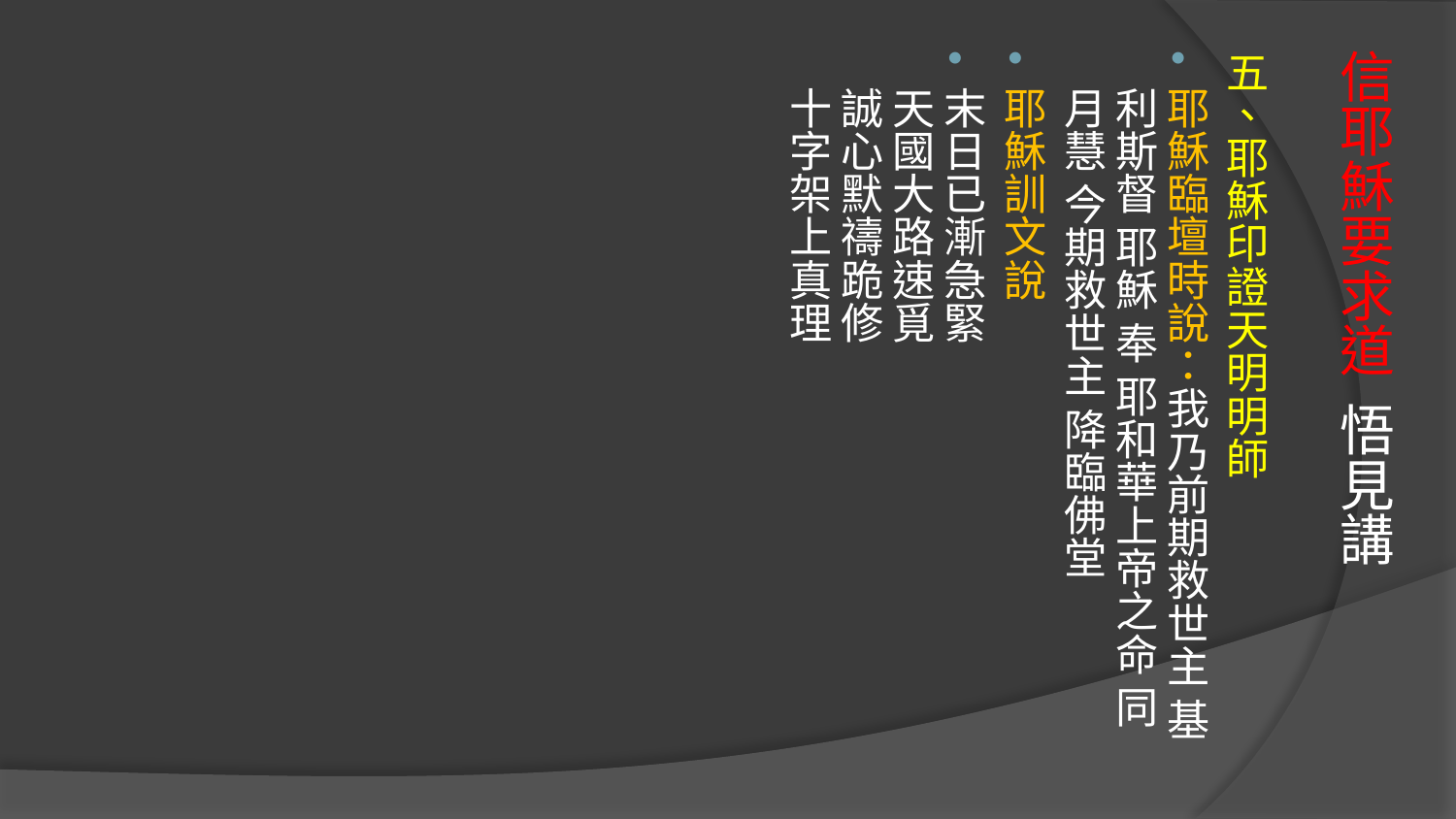

五、耶穌印證天明明師
耶穌臨壇時說：我乃前期救世主 基利斯督 耶穌 奉 耶和華上帝之命 同 月慧 今期救世主 降臨佛堂
耶穌訓文說
末日已漸急緊
天國大路速覓 
誠心默禱跪修 
十字架上真理

# 信耶穌要求道  悟見講